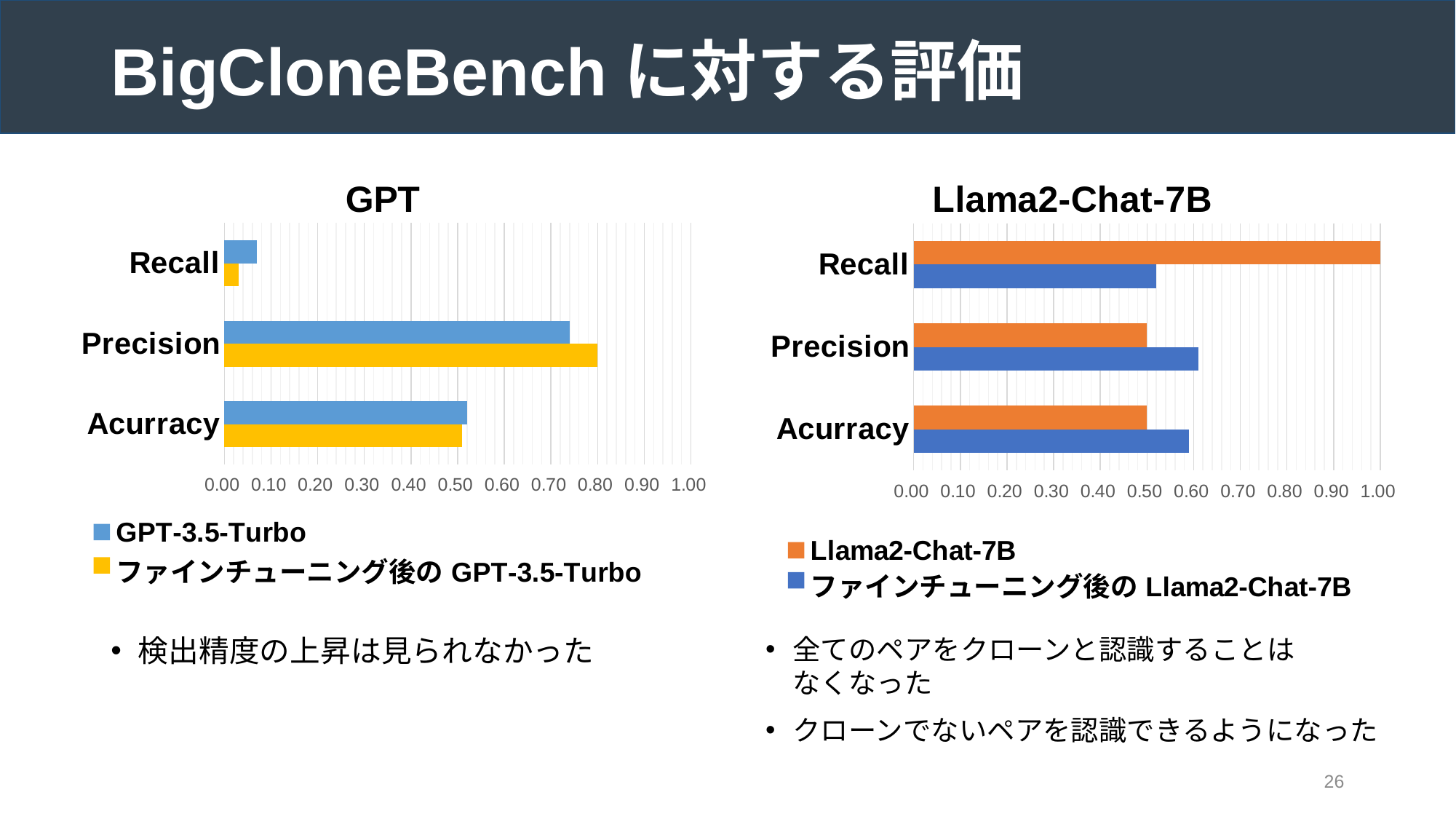

# BigCloneBenchに対する評価

### Chart: Llama2-Chat-7B

| Category | ファインチューニング後のLlama2-Chat-7B | Llama2-Chat-7B |
|---|---|---|
| Acurracy | 0.59 | 0.5 |
| Precision | 0.61 | 0.5 |
| Recall | 0.52 | 1.0 |

### Chart: GPT

| Category | ファインチューニング後のGPT-3.5-Turbo | GPT-3.5-Turbo |
|---|---|---|
| Acurracy | 0.51 | 0.52 |
| Precision | 0.8 | 0.74 |
| Recall | 0.03 | 0.07 |
全てのペアをクローンと認識することは
なくなった
クローンでないペアを認識できるようになった

検出精度の上昇は見られなかった
26